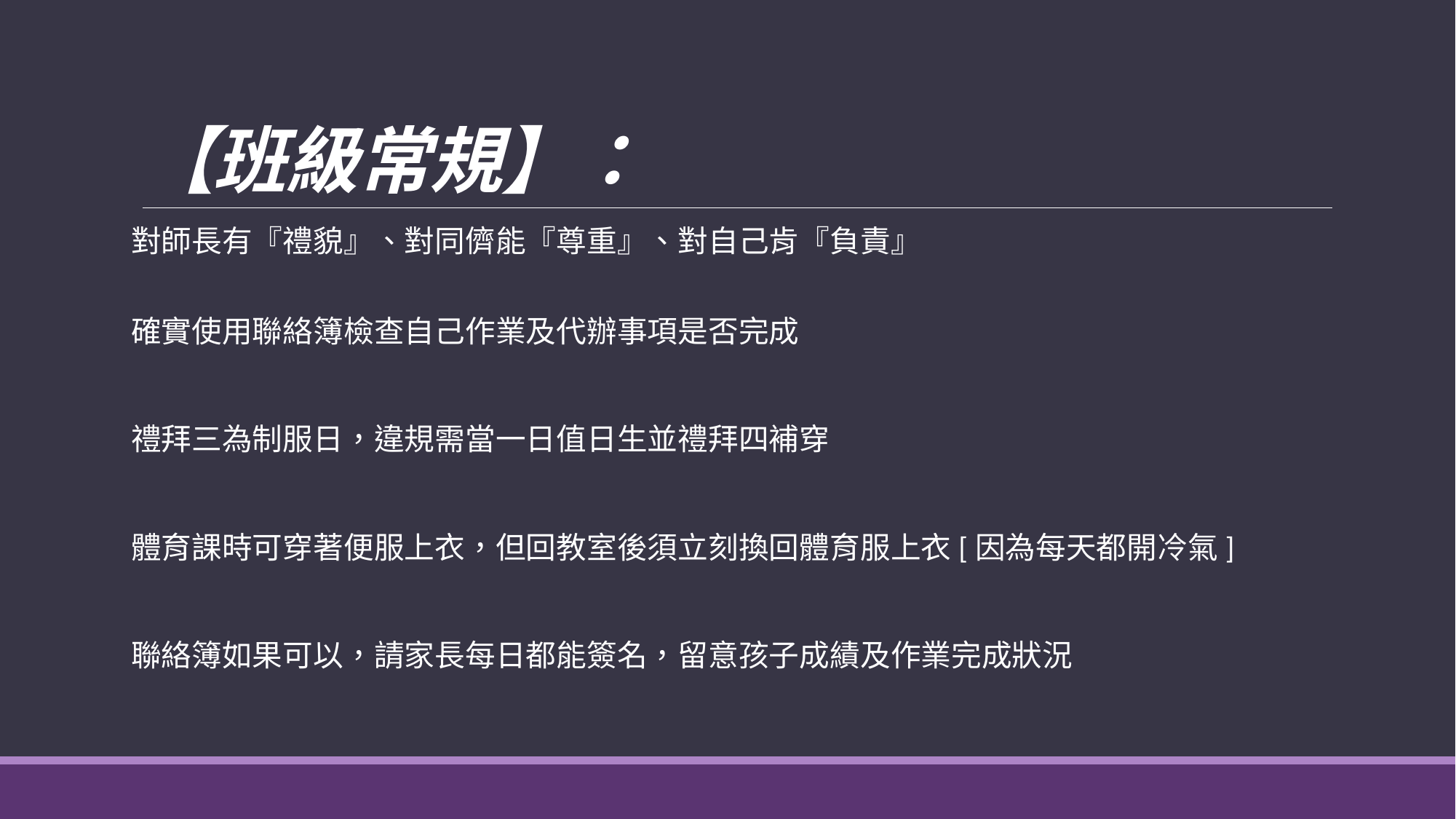

# 【班級常規】：
對師長有『禮貌』、對同儕能『尊重』、對自己肯『負責』
確實使用聯絡簿檢查自己作業及代辦事項是否完成

禮拜三為制服日，違規需當一日值日生並禮拜四補穿

體育課時可穿著便服上衣，但回教室後須立刻換回體育服上衣[因為每天都開冷氣]

聯絡簿如果可以，請家長每日都能簽名，留意孩子成績及作業完成狀況